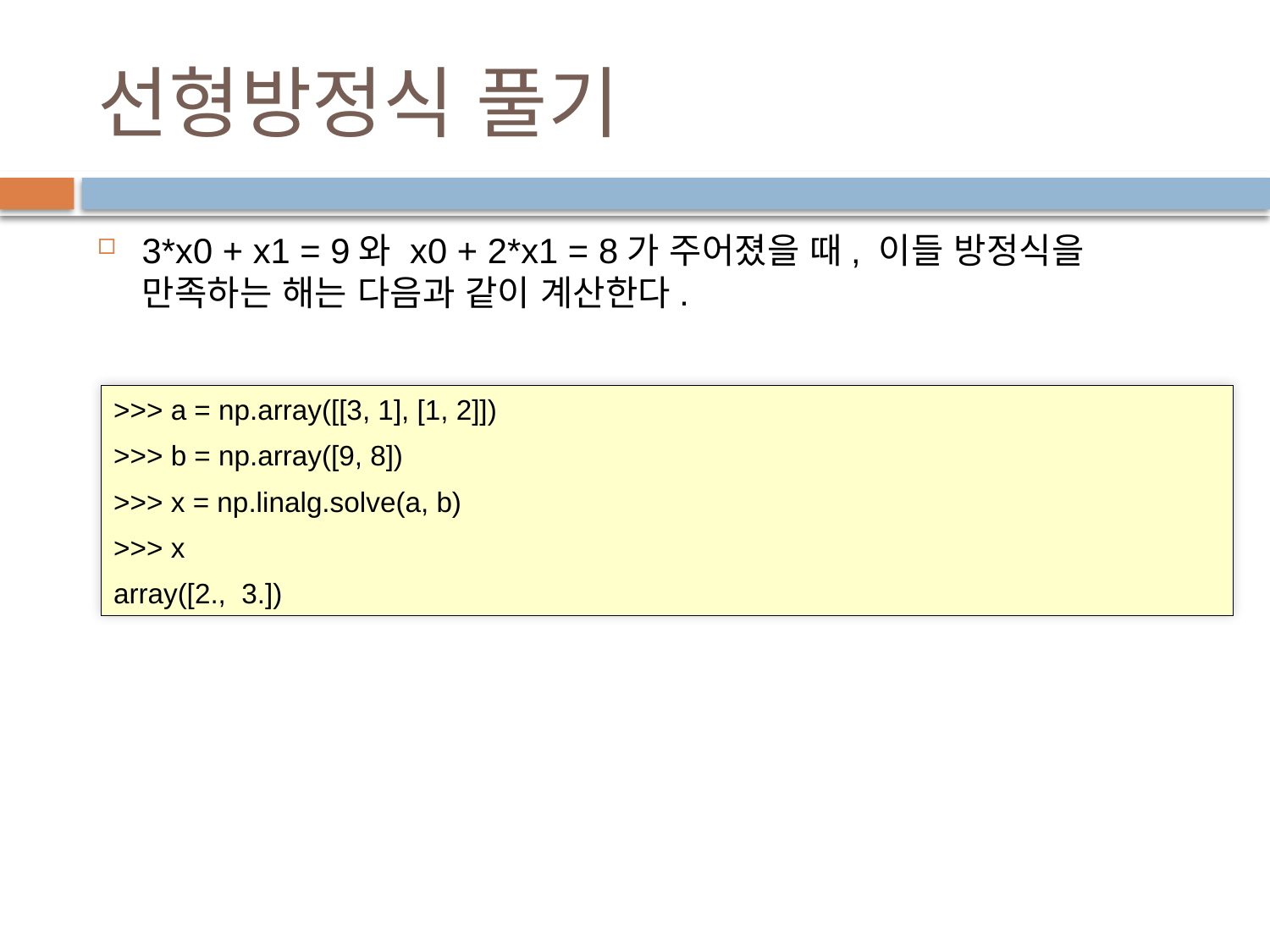

# 선형방정식 풀기
3*x0 + x1 = 9와 x0 + 2*x1 = 8가 주어졌을 때, 이들 방정식을 만족하는 해는 다음과 같이 계산한다.
>>> a = np.array([[3, 1], [1, 2]])
>>> b = np.array([9, 8])
>>> x = np.linalg.solve(a, b)
>>> x
array([2.,  3.])